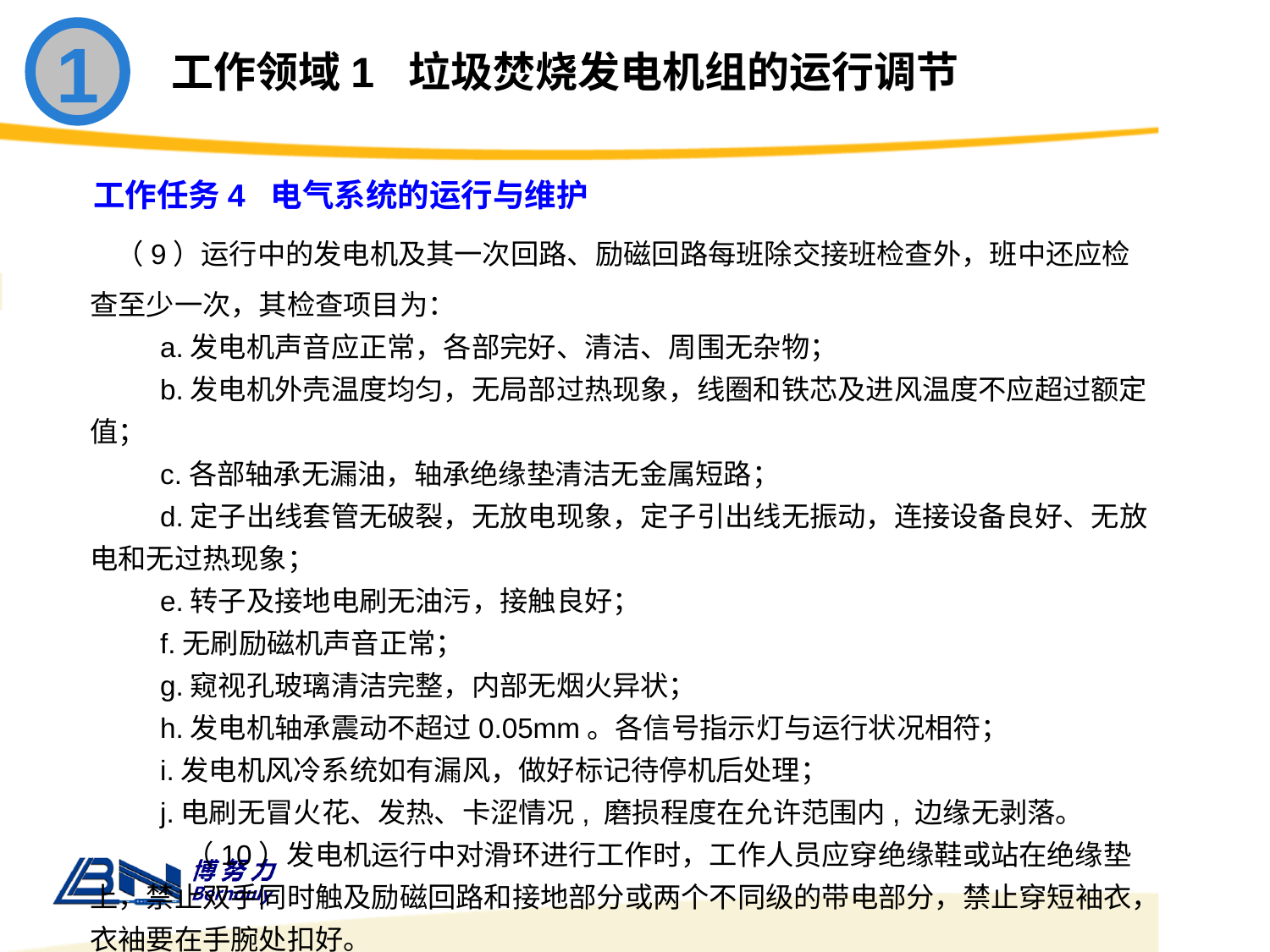

1
工作领域1  垃圾焚烧发电机组的运行调节
工作任务4  电气系统的运行与维护
   （9）运行中的发电机及其一次回路、励磁回路每班除交接班检查外，班中还应检查至少一次，其检查项目为：
a.发电机声音应正常，各部完好、清洁、周围无杂物；
b.发电机外壳温度均匀，无局部过热现象，线圈和铁芯及进风温度不应超过额定值；
c.各部轴承无漏油，轴承绝缘垫清洁无金属短路；
d.定子出线套管无破裂，无放电现象，定子引出线无振动，连接设备良好、无放电和无过热现象；
e.转子及接地电刷无油污，接触良好；
f.无刷励磁机声音正常；
g.窥视孔玻璃清洁完整，内部无烟火异状；
h.发电机轴承震动不超过0.05mm。各信号指示灯与运行状况相符；
i.发电机风冷系统如有漏风，做好标记待停机后处理；
j.电刷无冒火花、发热、卡涩情况, 磨损程度在允许范围内, 边缘无剥落。
   （10）发电机运行中对滑环进行工作时，工作人员应穿绝缘鞋或站在绝缘垫上，禁止双手同时触及励磁回路和接地部分或两个不同级的带电部分，禁止穿短袖衣，衣袖要在手腕处扣好。